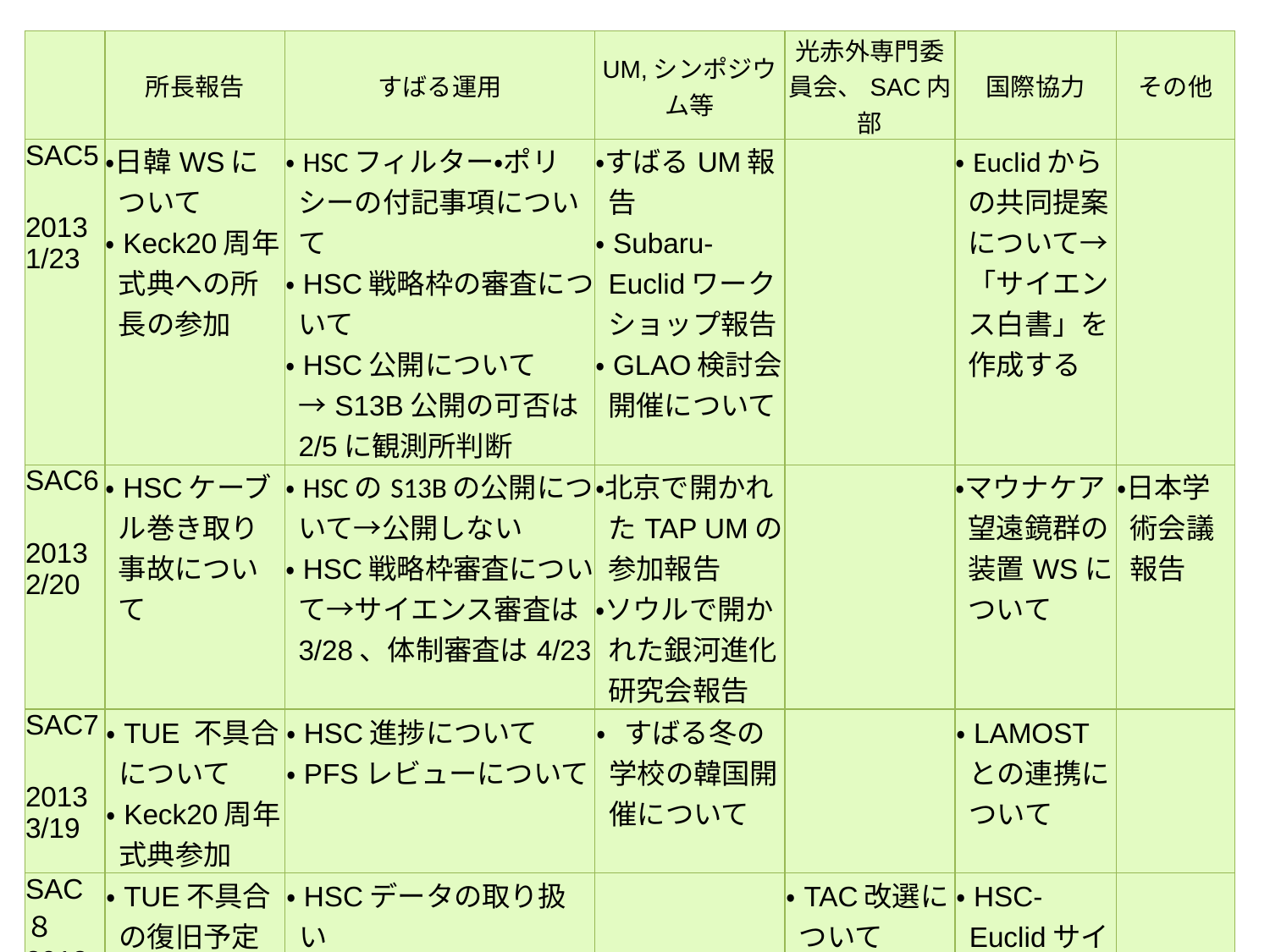

|  | 所長報告 | すばる運用 | UM,シンポジウム等 | 光赤外専門委員会、SAC内部 | 国際協力 | その他 |
| --- | --- | --- | --- | --- | --- | --- |
| SAC5　 2013 1/23 | ・日韓WSについて ・Keck20周年式典への所長の参加 | ・HSCフィルター・ポリシーの付記事項について ・HSC戦略枠の審査について ・HSC公開について→S13B公開の可否は2/5に観測所判断 | ・すばるUM報告 ・Subaru-Euclidワークショップ報告 ・GLAO検討会開催について |  | ・Euclidからの共同提案について→「サイエンス白書」を作成する |  |
| SAC6　 2013 2/20 | ・HSCケーブル巻き取り事故について | ・HSCのS13Bの公開について→公開しない ・HSC戦略枠審査について→サイエンス審査は3/28、体制審査は4/23 | ・北京で開かれたTAP UMの参加報告 ・ソウルで開かれた銀河進化研究会報告 |  | ・マウナケア望遠鏡群の装置WSについて | ・日本学術会議報告 |
| SAC7　2013 3/19 | ・TUE 不具合について ・Keck20周年式典参加 | ・HSC進捗について ・PFSレビューについて | ・すばる冬の学校の韓国開催について |  | ・LAMOSTとの連携について |  |
| SAC８　2013 4/23 | ・TUE不具合の復旧予定について ・キュー観測検討状況 | ・HSCデータの取り扱い ・HSC戦略枠・体制作りヒアリング＆審査→5年で300夜の採択。データの取り扱いについて再提案を要求 ・PFSレビューについて |  | ・TAC改選について | ・HSC-Euclidサイエンス白書について |  |
2014/1/21
Subaru UM 2013
3